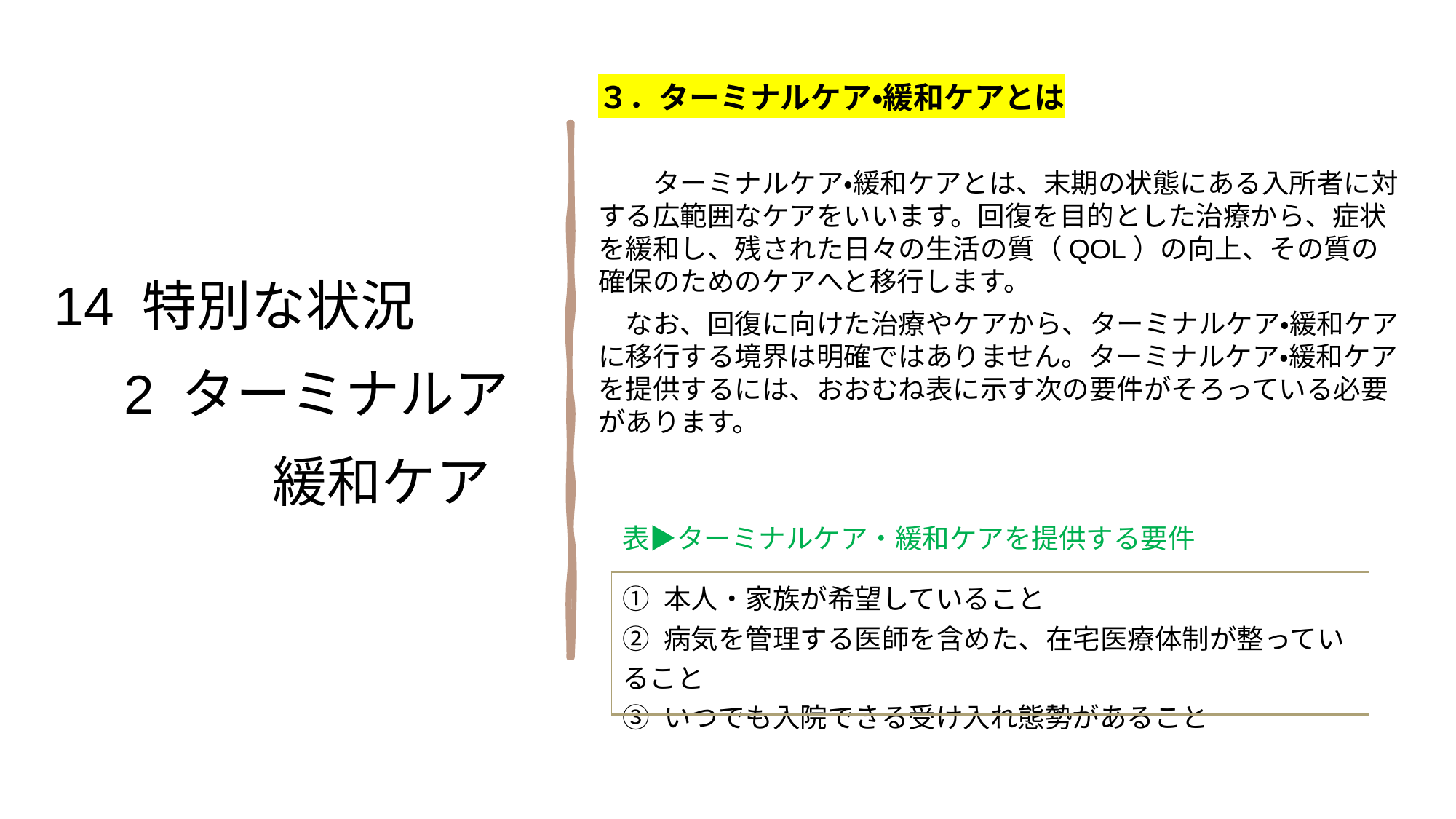

３．ターミナルケア・緩和ケアとは

　　ターミナルケア・緩和ケアとは、末期の状態にある入所者に対する広範囲なケアをいいます。回復を目的とした治療から、症状を緩和し、残された日々の生活の質（QOL）の向上、その質の確保のためのケアへと移行します。
　なお、回復に向けた治療やケアから、ターミナルケア・緩和ケアに移行する境界は明確ではありません。ターミナルケア・緩和ケアを提供するには、おおむね表に示す次の要件がそろっている必要があります。
14 特別な状況
　2 ターミナルア
　　　　緩和ケア

表▶ターミナルケア・緩和ケアを提供する要件
| ① 本人・家族が希望していること ② 病気を管理する医師を含めた、在宅医療体制が整っていること ③ いつでも入院できる受け入れ態勢があること |
| --- |